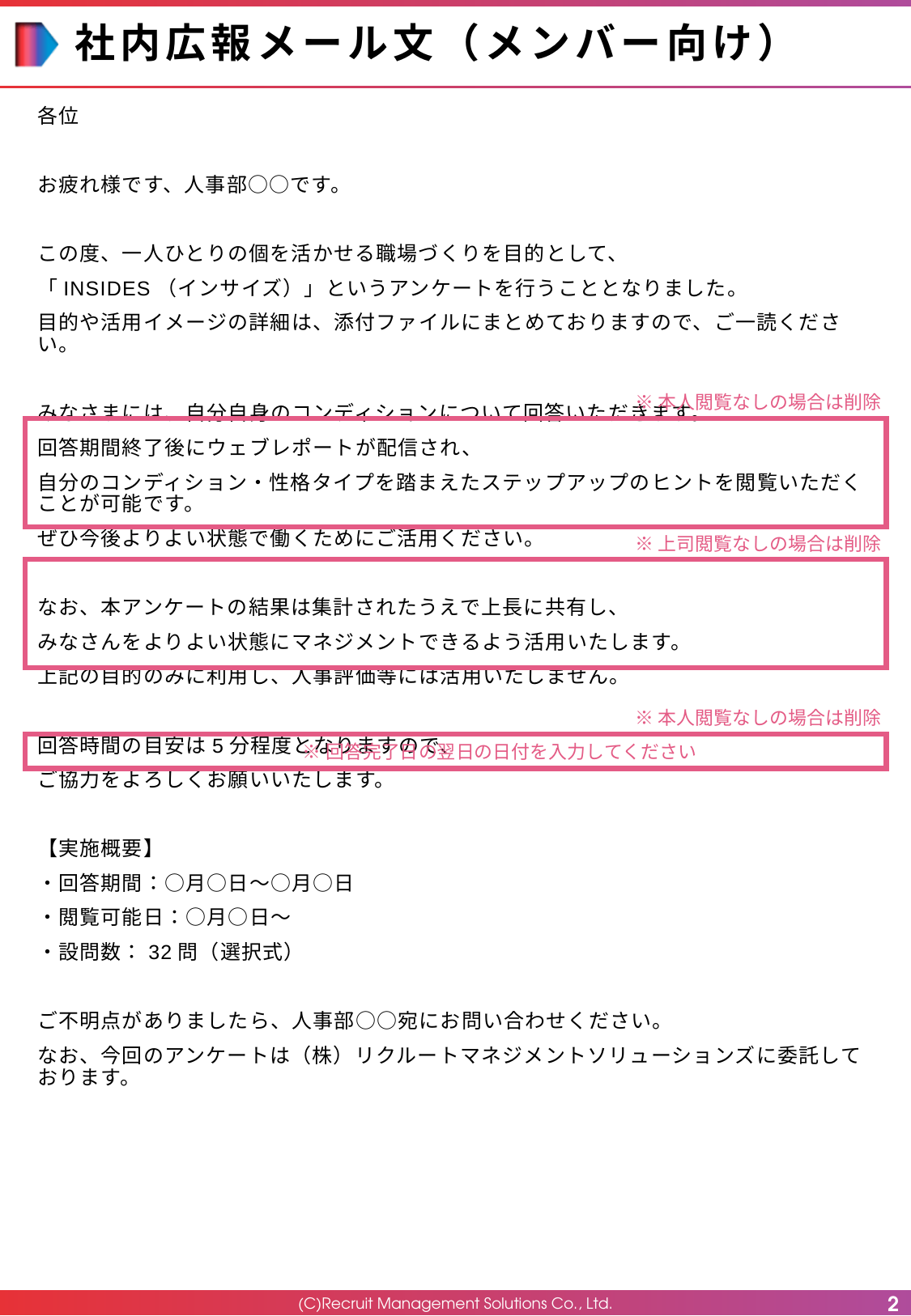

# 社内広報メール文（メンバー向け）
各位

お疲れ様です、人事部○○です。

この度、一人ひとりの個を活かせる職場づくりを目的として、
「INSIDES（インサイズ）」というアンケートを行うこととなりました。
目的や活用イメージの詳細は、添付ファイルにまとめておりますので、ご一読ください。

みなさまには、自分自身のコンディションについて回答いただきます。
回答期間終了後にウェブレポートが配信され、
自分のコンディション・性格タイプを踏まえたステップアップのヒントを閲覧いただくことが可能です。
ぜひ今後よりよい状態で働くためにご活用ください。

なお、本アンケートの結果は集計されたうえで上長に共有し、
みなさんをよりよい状態にマネジメントできるよう活用いたします。
上記の目的のみに利用し、人事評価等には活用いたしません。

回答時間の目安は5分程度となりますので、
ご協力をよろしくお願いいたします。

【実施概要】
・回答期間：○月○日～○月○日
・閲覧可能日：○月○日～
・設問数：32問（選択式）

ご不明点がありましたら、人事部○○宛にお問い合わせください。
なお、今回のアンケートは（株）リクルートマネジメントソリューションズに委託しております。

※本人閲覧なしの場合は削除

※上司閲覧なしの場合は削除

※本人閲覧なしの場合は削除
※回答完了日の翌日の日付を入力してください

(C)Recruit Management Solutions Co., Ltd.
2